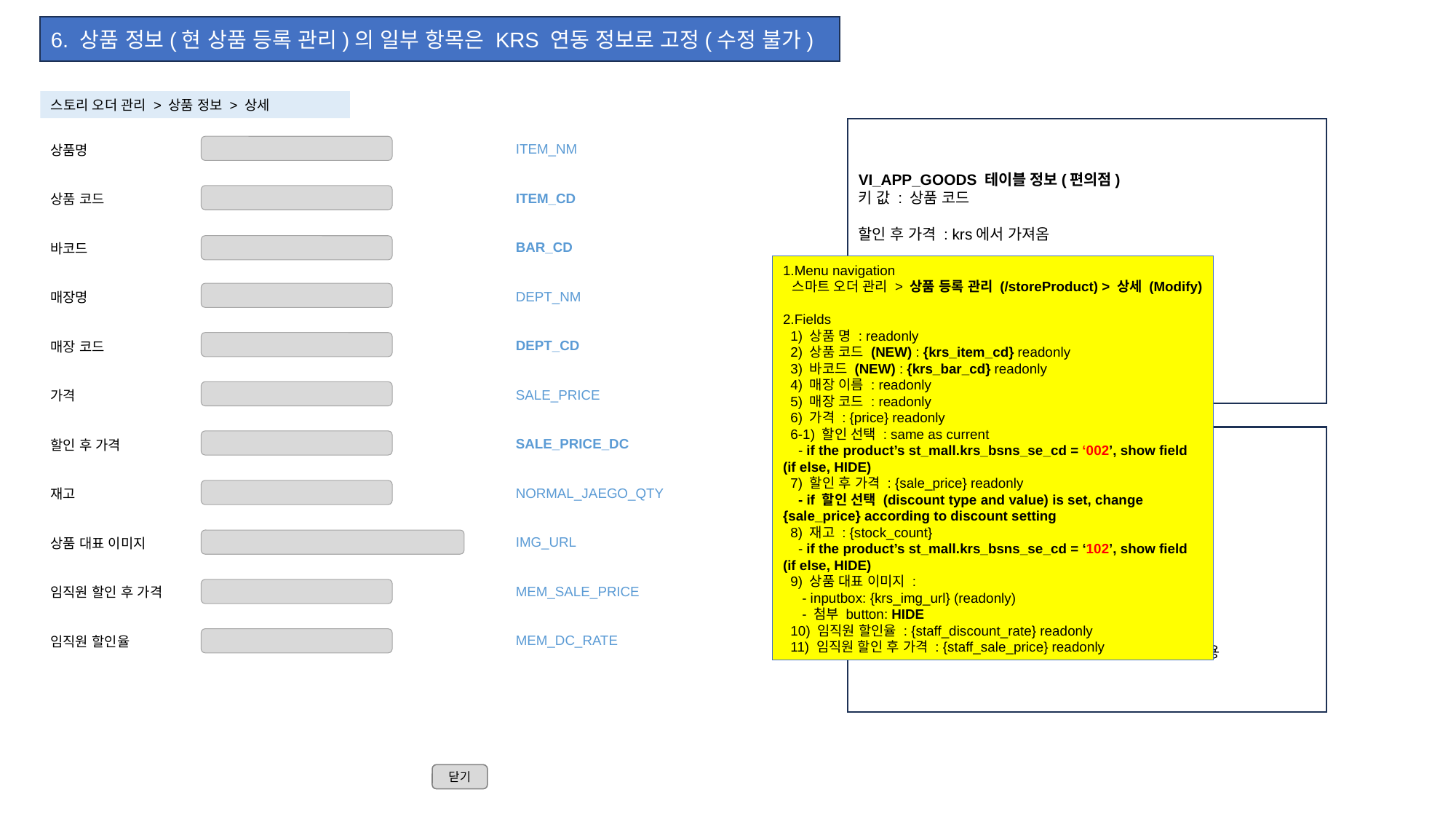

6. 상품 정보(현 상품 등록 관리)의 일부 항목은 KRS 연동 정보로 고정(수정 불가)
스토리 오더 관리 > 상품 정보 > 상세

VI_APP_GOODS 테이블 정보(편의점)
키 값 : 상품 코드

할인 후 가격 : krs에서 가져옴

재고 : o(현재고)

앱 판매 여부 : APP_SALE_YN이 없음(기본값 Y)
*해당 Y보다 ‘상품 관리’에서의 YN값을 우선해서 적용

ITEM_NM

ITEM_CD

BAR_CD

DEPT_NM

DEPT_CD

SALE_PRICE

SALE_PRICE_DC

NORMAL_JAEGO_QTY

IMG_URL

MEM_SALE_PRICE

MEM_DC_RATE

상품명

상품 코드

바코드

매장명

매장 코드

가격

할인 후 가격

재고

상품 대표 이미지

임직원 할인 후 가격

임직원 할인율

1.Menu navigation
  스마트 오더 관리 > 상품 등록 관리 (/storeProduct) > 상세 (Modify)

2.Fields
  1) 상품 명 : readonly
  2) 상품 코드 (NEW) : {krs_item_cd} readonly
  3) 바코드 (NEW) : {krs_bar_cd} readonly
  4) 매장 이름 : readonly
  5) 매장 코드 : readonly
  6) 가격 : {price} readonly
  6-1) 할인 선택 : same as current
    - if the product’s st_mall.krs_bsns_se_cd = ‘002’, show field (if else, HIDE)
  7) 할인 후 가격 : {sale_price} readonly
    - if 할인 선택 (discount type and value) is set, change {sale_price} according to discount setting
  8) 재고 : {stock_count}
    - if the product’s st_mall.krs_bsns_se_cd = ‘102’, show field (if else, HIDE)
  9) 상품 대표 이미지 :
     - inputbox: {krs_img_url} (readonly)
     - 첨부 button: HIDE
  10) 임직원 할인율 : {staff_discount_rate} readonly
  11) 임직원 할인 후 가격 : {staff_sale_price} readonly

VI_APP_SALEITEM 테이블 정보(전문점)
키 값 : 매장 코드, 바코드

할인 후 가격 : 관리자 페이지에서 수정/등록
*매장이 002(전문점)인 경우

재고 : x (재고 관리 x)

앱 판매 여부 : APP_SALE_YN
*해당 YN보다 ‘상품 관리’에서의 YN값을 우선해서 적용

닫기